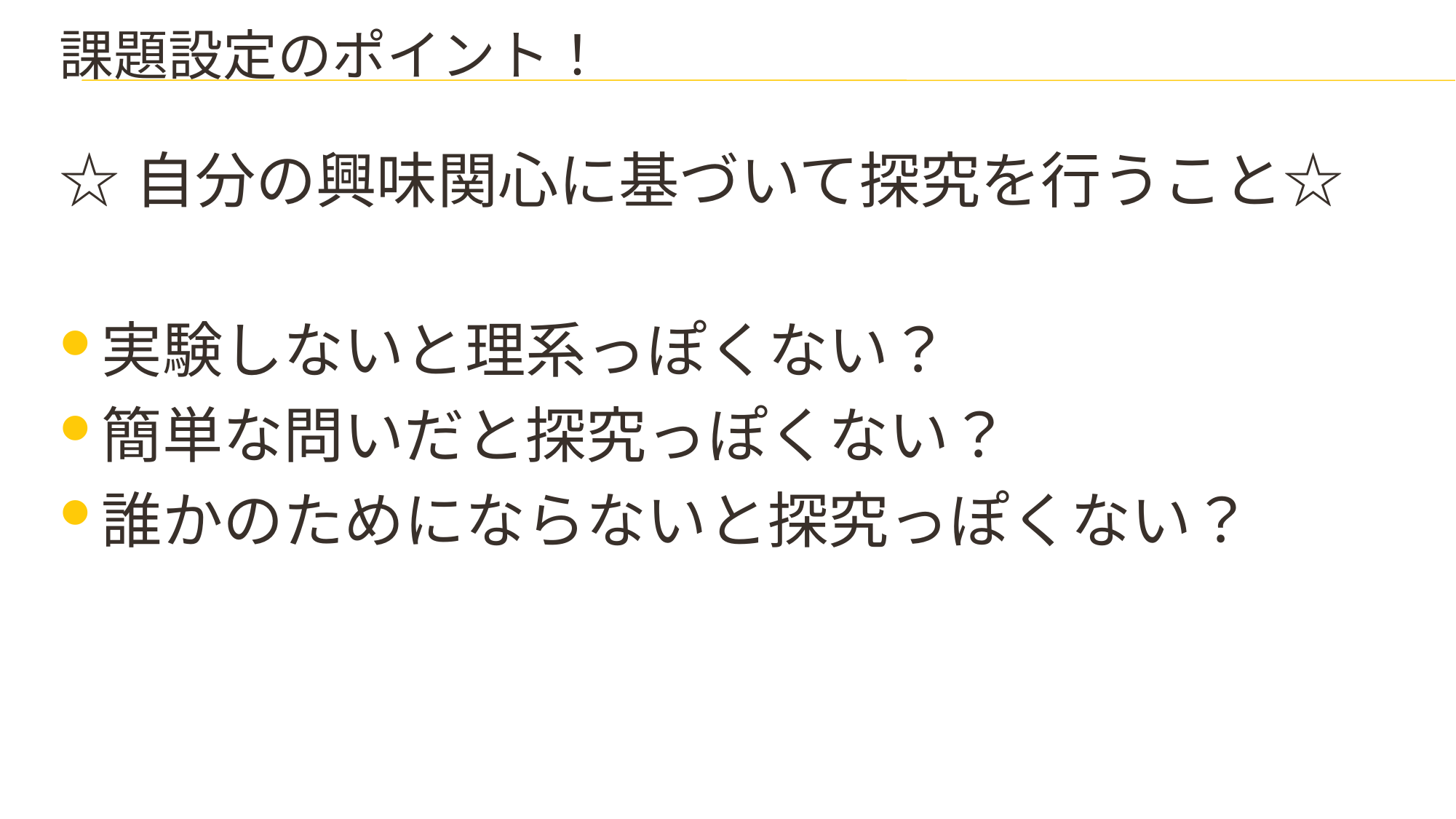

# 課題設定のポイント！
☆自分の興味関心に基づいて探究を行うこと☆

実験しないと理系っぽくない？
簡単な問いだと探究っぽくない？
誰かのためにならないと探究っぽくない？